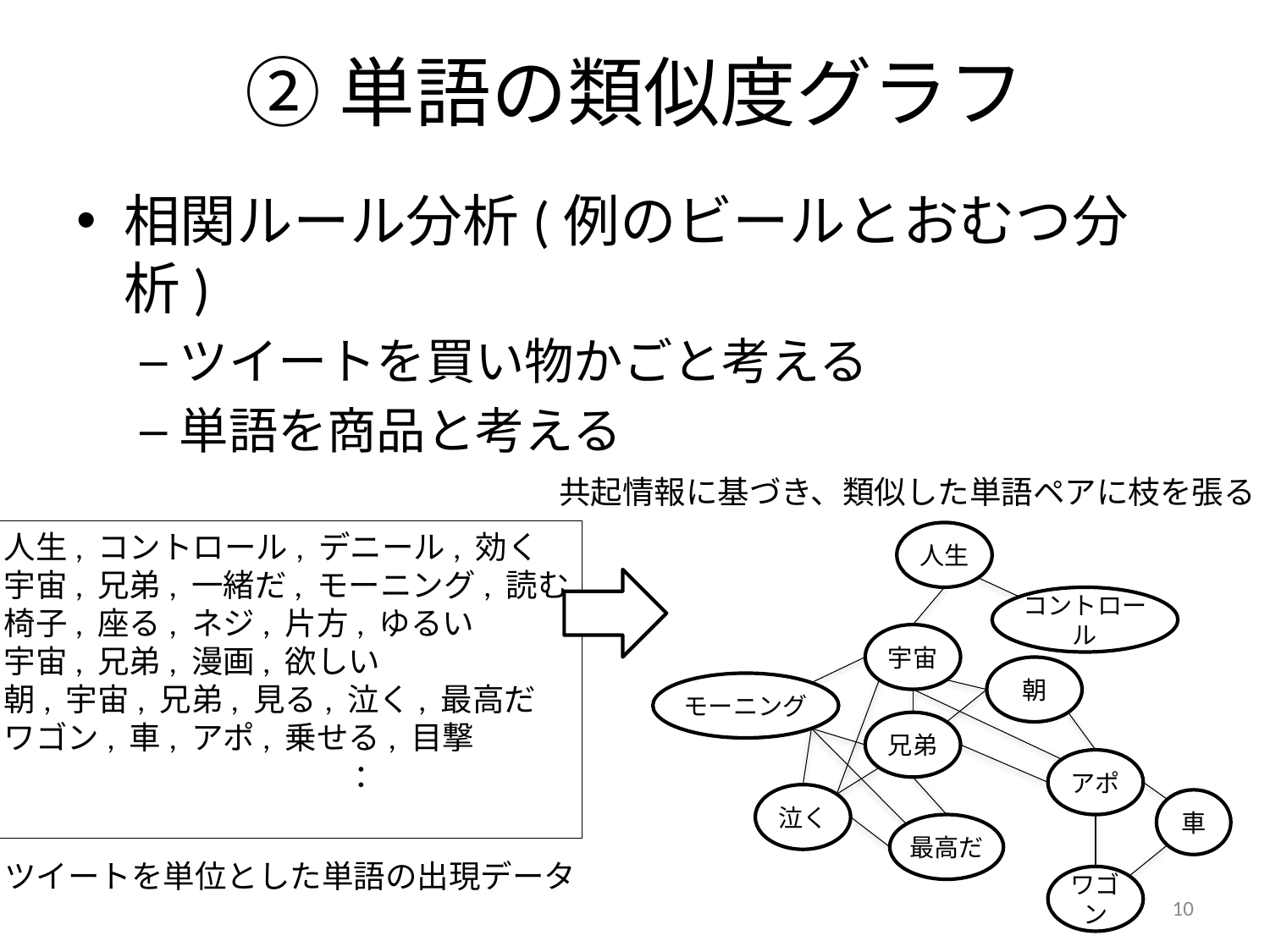

# ②単語の類似度グラフ
相関ルール分析(例のビールとおむつ分析)
ツイートを買い物かごと考える
単語を商品と考える
共起情報に基づき、類似した単語ペアに枝を張る
人生, コントロール, デニール, 効く
宇宙, 兄弟, 一緒だ, モーニング, 読む
椅子, 座る, ネジ, 片方, ゆるい
宇宙, 兄弟, 漫画, 欲しい
朝, 宇宙, 兄弟, 見る, 泣く, 最高だ
ワゴン, 車, アポ, 乗せる, 目撃
　　　　　　　　　　　：

人生

コントロール
宇宙
朝
モーニング
兄弟
アポ
泣く
車
最高だ
ツイートを単位とした単語の出現データ
ワゴン
10